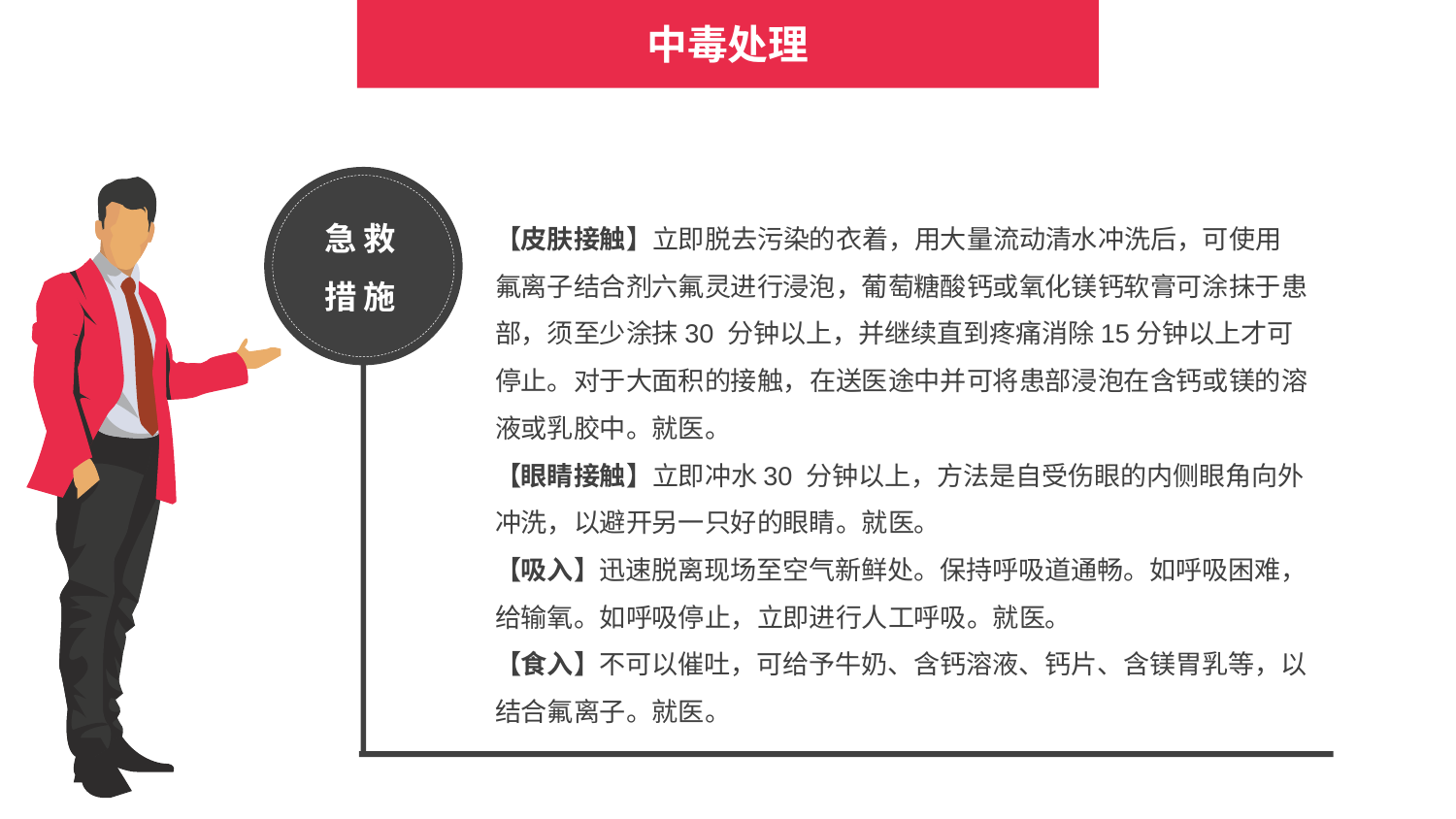

中毒处理

急 救措 施
【皮肤接触】立即脱去污染的衣着，用大量流动清水冲洗后，可使用  氟离子结合剂六氟灵进行浸泡，葡萄糖酸钙或氧化镁钙软膏可涂抹于患部，须至少涂抹30 分钟以上，并继续直到疼痛消除15分钟以上才可停止。对于大面积的接触，在送医途中并可将患部浸泡在含钙或镁的溶液或乳胶中。就医。
【眼睛接触】立即冲水30 分钟以上，方法是自受伤眼的内侧眼角向外冲洗，以避开另一只好的眼睛。就医。
【吸入】迅速脱离现场至空气新鲜处。保持呼吸道通畅。如呼吸困难，给输氧。如呼吸停止，立即进行人工呼吸。就医。
【食入】不可以催吐，可给予牛奶、含钙溶液、钙片、含镁胃乳等，以结合氟离子。就医。